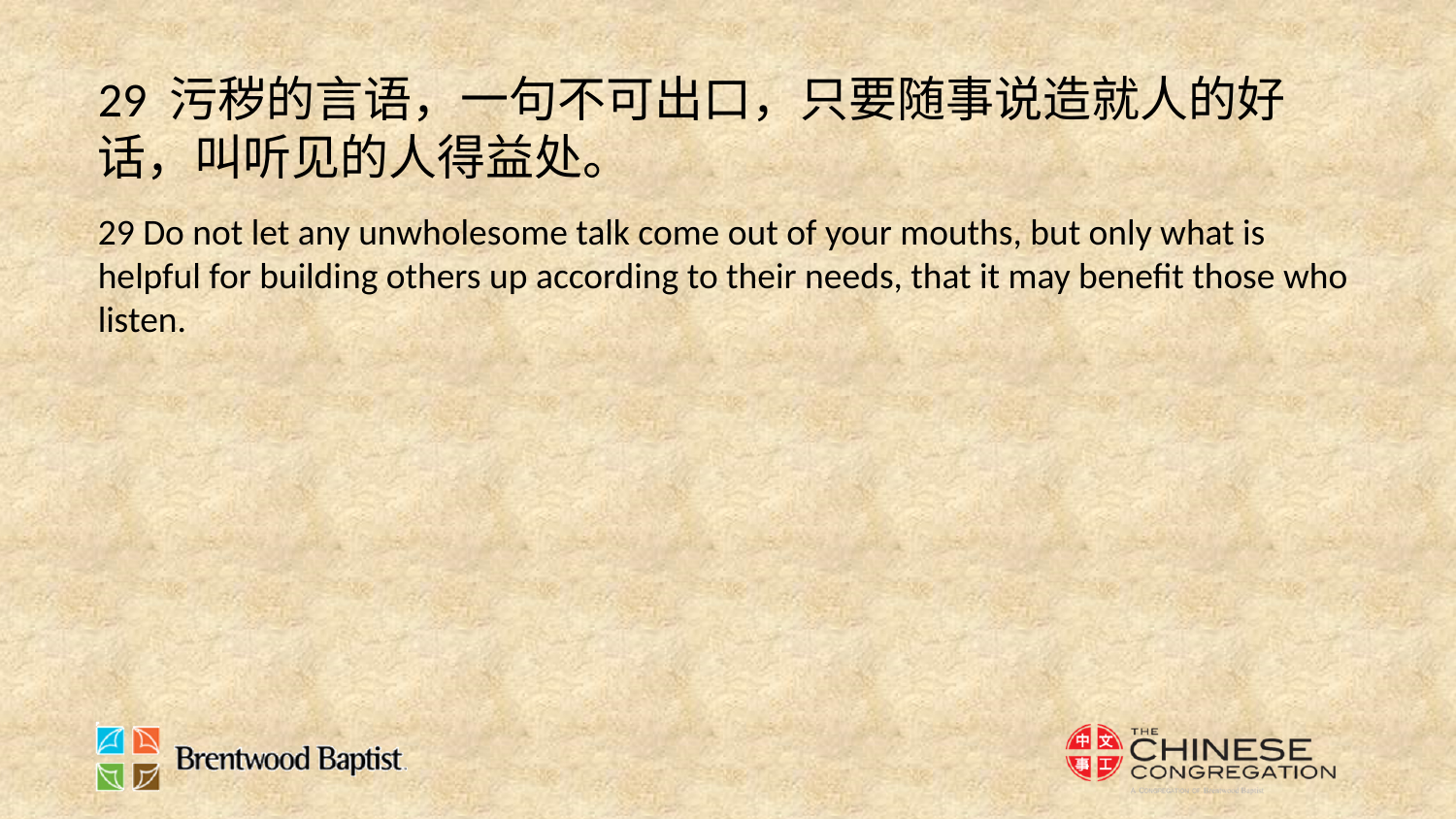

29 污秽的言语，一句不可出口，只要随事说造就人的好话，叫听见的人得益处。

29 Do not let any unwholesome talk come out of your mouths, but only what is helpful for building others up according to their needs, that it may benefit those who listen.